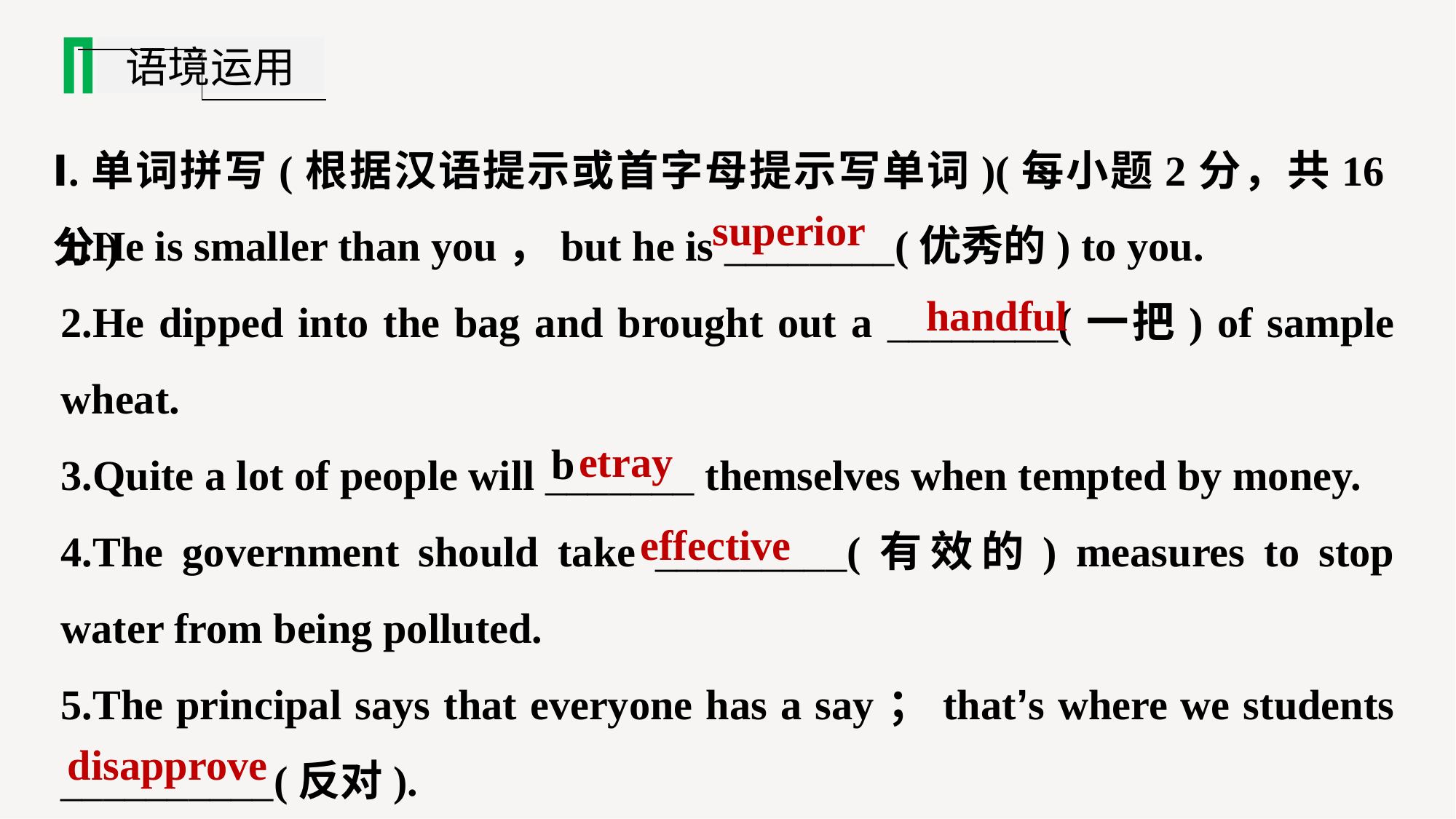

语境运用

Ⅰ.单词拼写(根据汉语提示或首字母提示写单词)(每小题2分，共16分)
1.He is smaller than you，but he is ________(优秀的) to you.
2.He dipped into the bag and brought out a ________(一把) of sample wheat.
3.Quite a lot of people will _______ themselves when tempted by money.
4.The government should take _________(有效的) measures to stop water from being polluted.
5.The principal says that everyone has a say；that’s where we students __________(反对).
superior
handful
etray
b
effective
disapprove